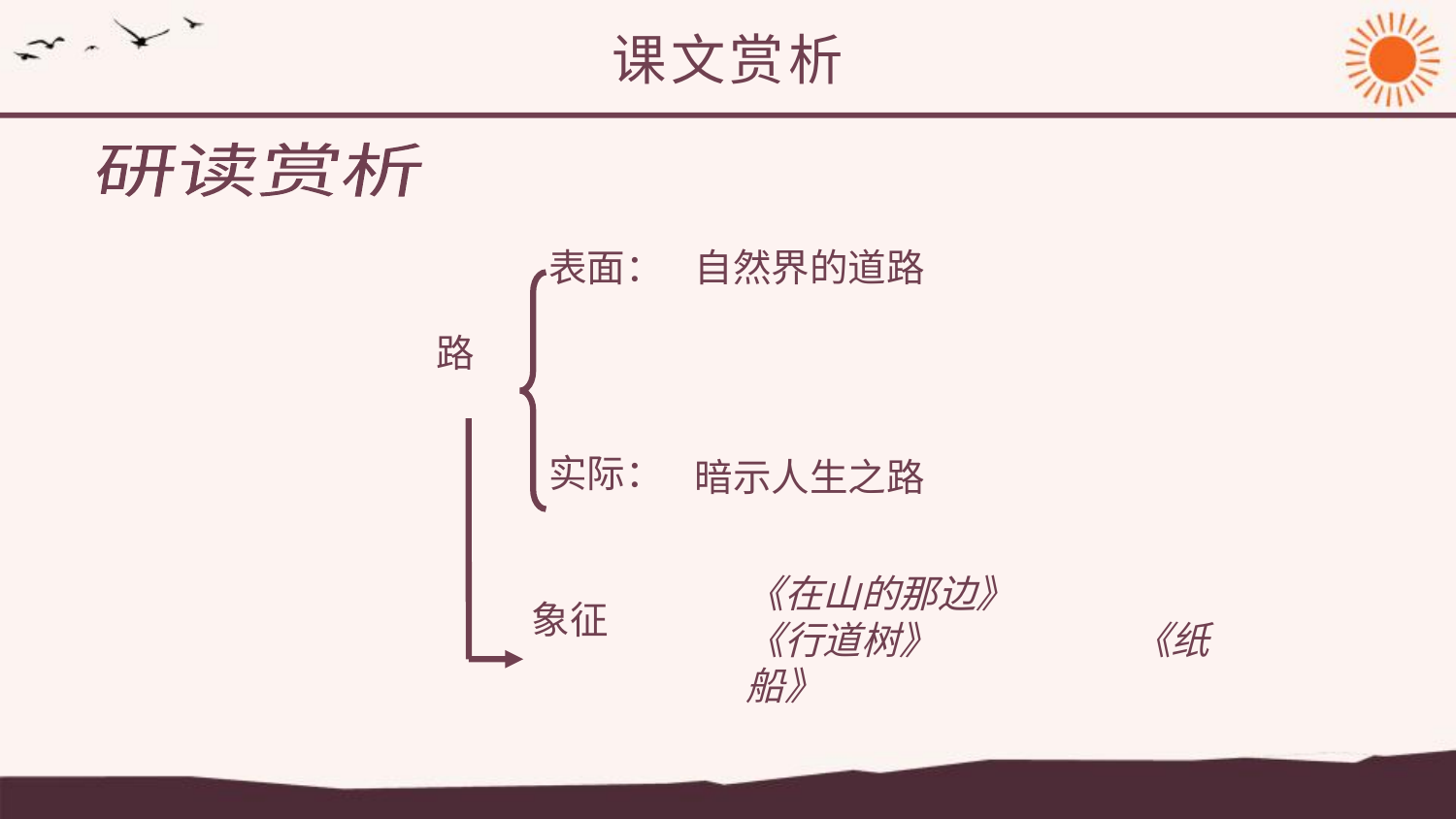

课文赏析

研读赏析
表面：
自然界的道路

路

实际：
暗示人生之路
《在山的那边》                   《行道树》                       《纸船》
象征